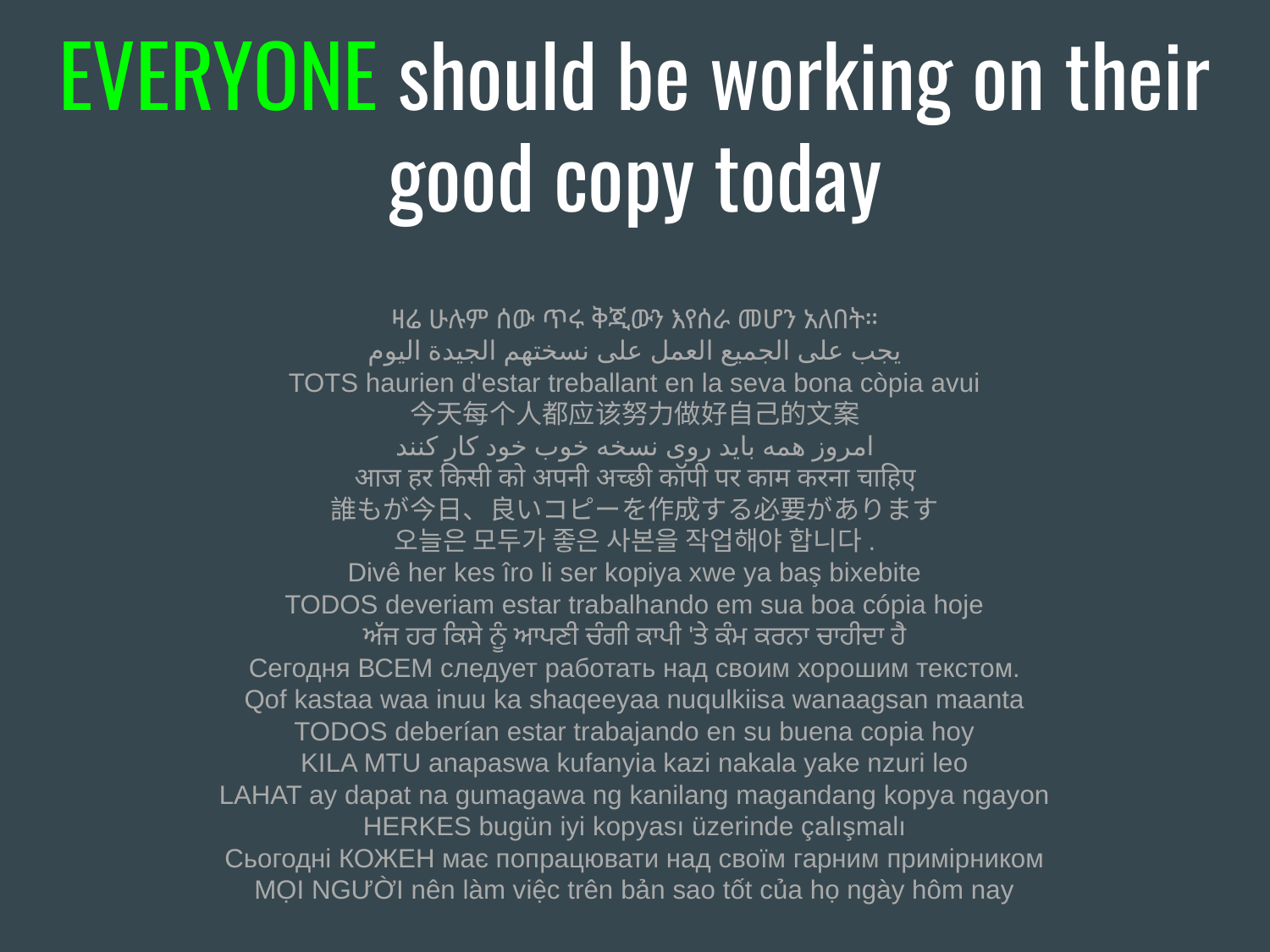

EVERYONE should be working on their good copy today
ዛሬ ሁሉም ሰው ጥሩ ቅጂውን እየሰራ መሆን አለበት።
يجب على الجميع العمل على نسختهم الجيدة اليوم
TOTS haurien d'estar treballant en la seva bona còpia avui
今天每个人都应该努力做好自己的文案
امروز همه باید روی نسخه خوب خود کار کنند
आज हर किसी को अपनी अच्छी कॉपी पर काम करना चाहिए
誰もが今日、良いコピーを作成する必要があります
오늘은 모두가 좋은 사본을 작업해야 합니다.
Divê her kes îro li ser kopiya xwe ya baş bixebite
TODOS deveriam estar trabalhando em sua boa cópia hoje
ਅੱਜ ਹਰ ਕਿਸੇ ਨੂੰ ਆਪਣੀ ਚੰਗੀ ਕਾਪੀ 'ਤੇ ਕੰਮ ਕਰਨਾ ਚਾਹੀਦਾ ਹੈ
Сегодня ВСЕМ следует работать над своим хорошим текстом.
Qof kastaa waa inuu ka shaqeeyaa nuqulkiisa wanaagsan maanta
TODOS deberían estar trabajando en su buena copia hoy
KILA MTU anapaswa kufanyia kazi nakala yake nzuri leo
LAHAT ay dapat na gumagawa ng kanilang magandang kopya ngayon
HERKES bugün iyi kopyası üzerinde çalışmalı
Сьогодні КОЖЕН має попрацювати над своїм гарним примірником
MỌI NGƯỜI nên làm việc trên bản sao tốt của họ ngày hôm nay